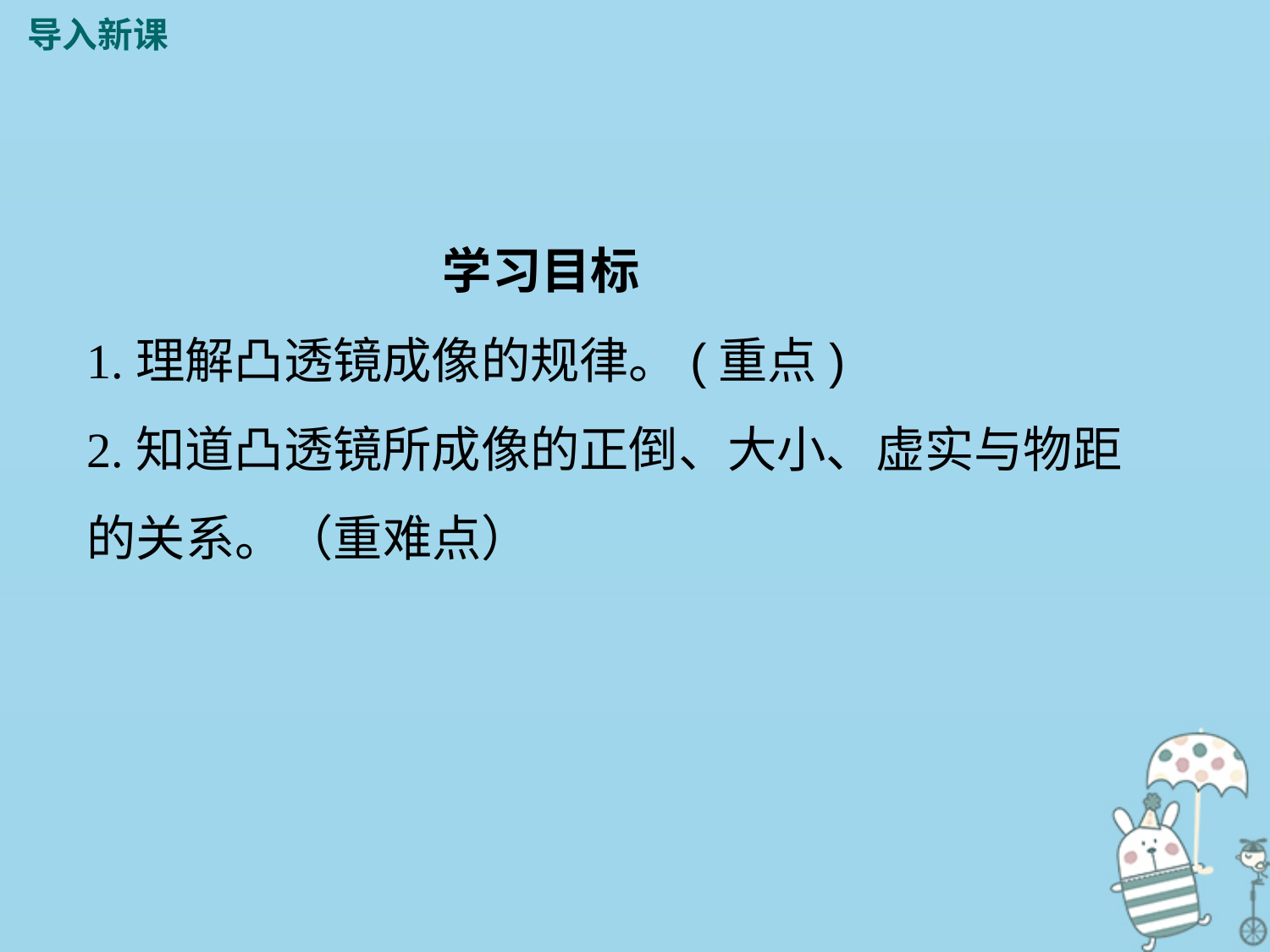

导入新课
                            学习目标
1.理解凸透镜成像的规律。(重点)
2.知道凸透镜所成像的正倒、大小、虚实与物距的关系。（重难点）